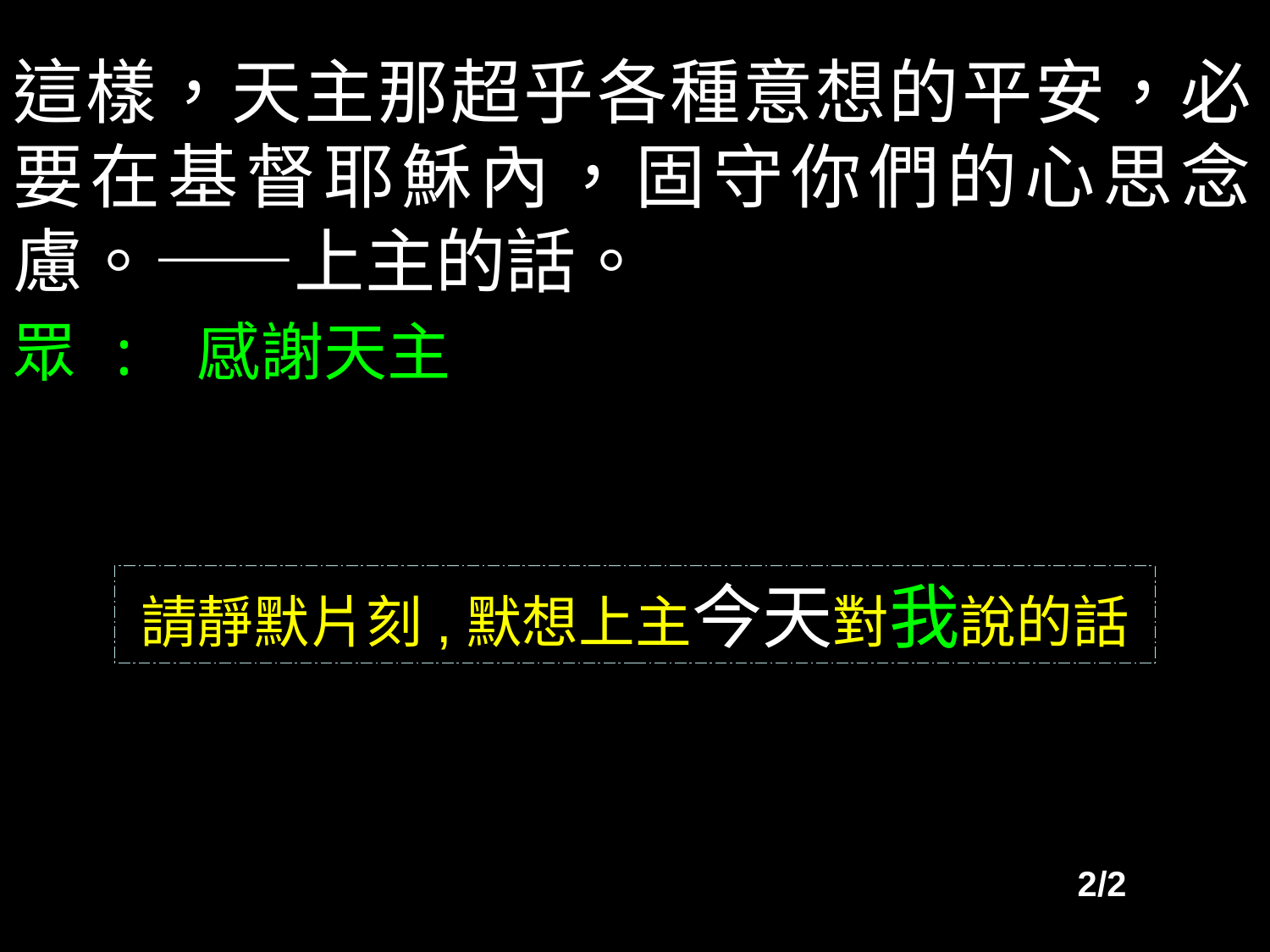

這樣，天主那超乎各種意想的平安，必要在基督耶穌內，固守你們的心思念慮。——上主的話。
眾 : 感謝天主

請靜默片刻,默想上主今天對我說的話
2/2